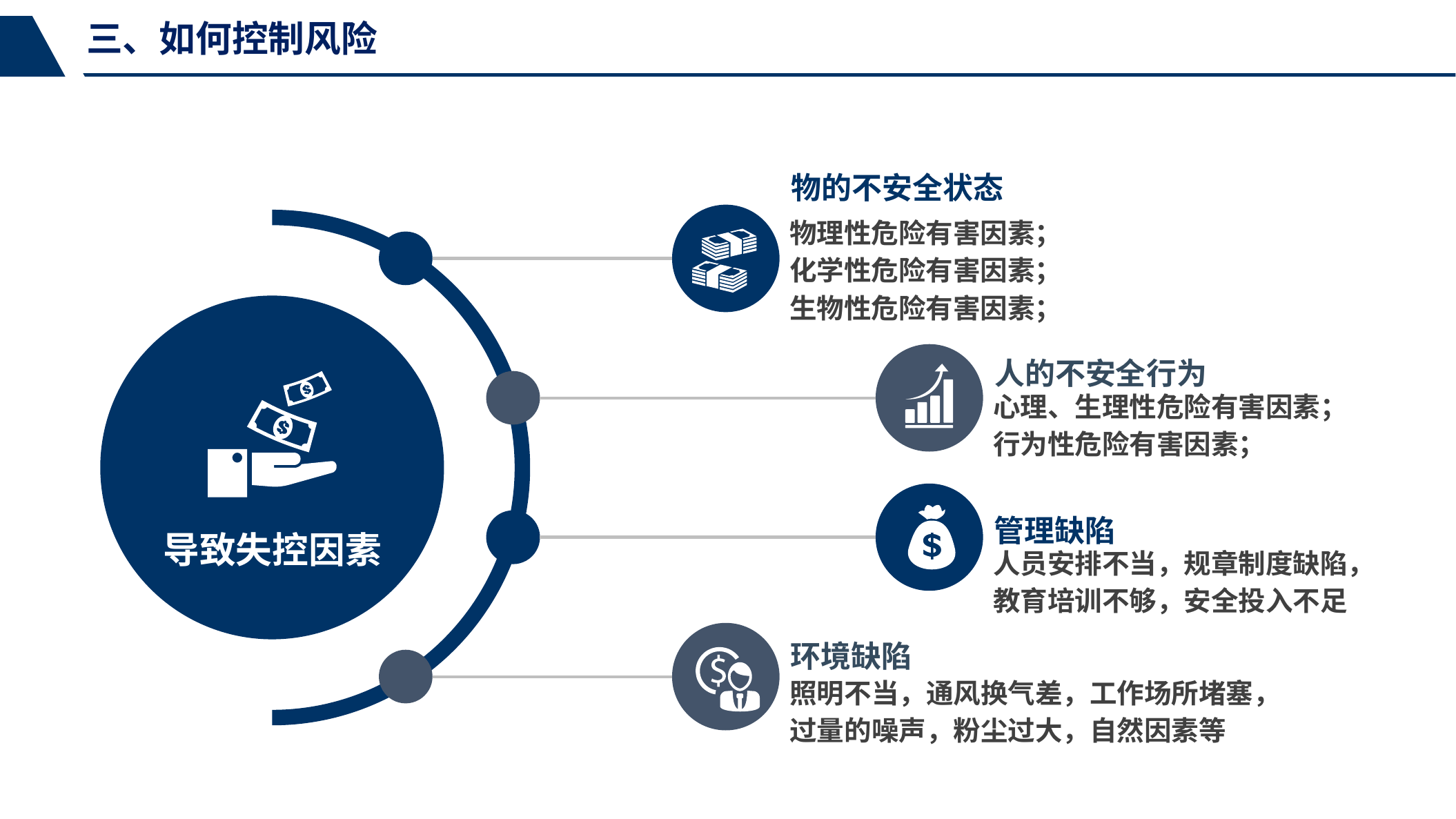

三、如何控制风险

物的不安全状态

物理性危险有害因素；
化学性危险有害因素；
生物性危险有害因素；

人的不安全行为

心理、生理性危险有害因素；
行为性危险有害因素；

管理缺陷

导致失控因素
人员安排不当，规章制度缺陷，教育培训不够，安全投入不足

环境缺陷

照明不当，通风换气差，工作场所堵塞，过量的噪声，粉尘过大，自然因素等